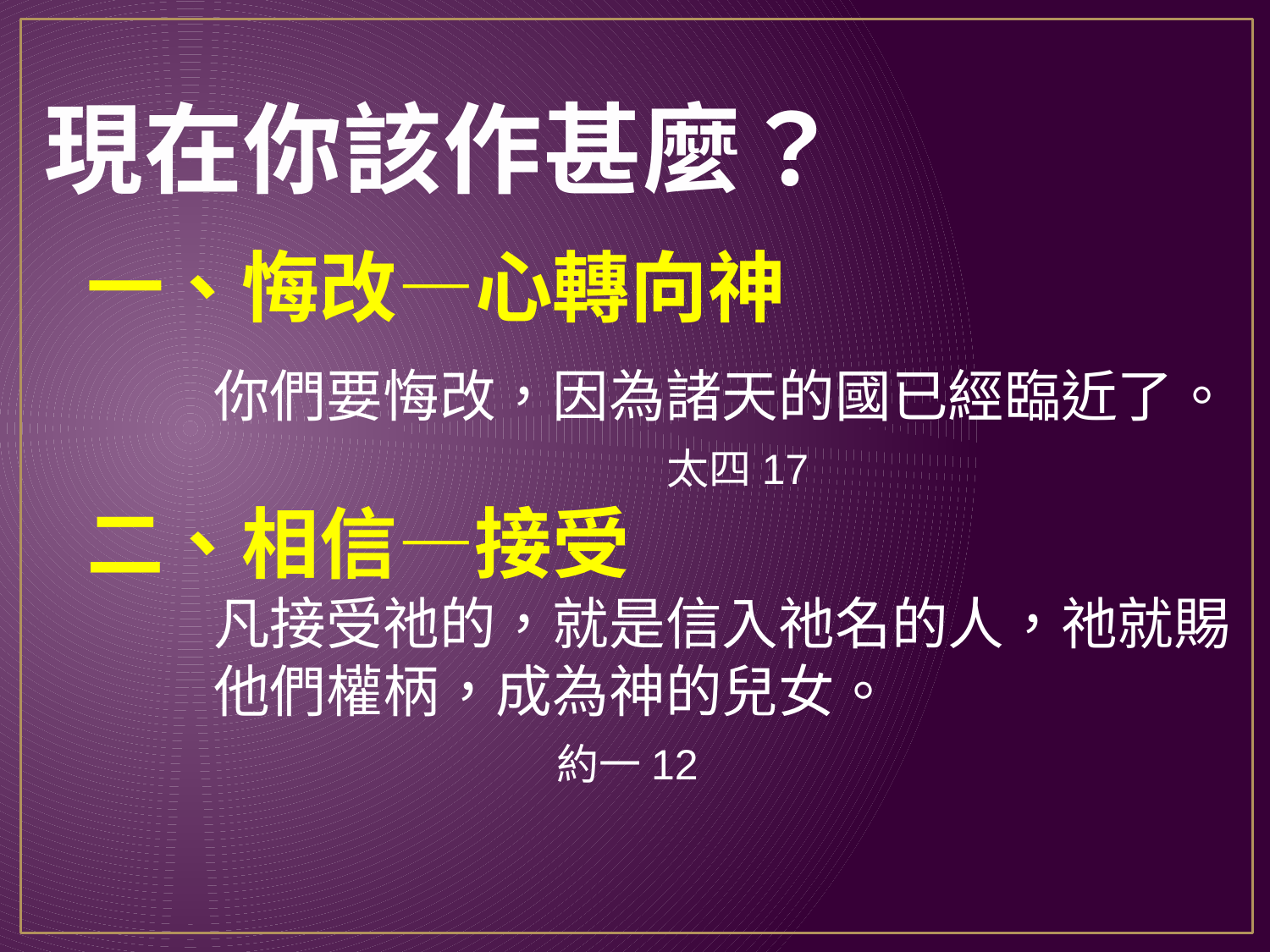

現在你該作甚麼？
一、悔改—心轉向神
   	你們要悔改，因為諸天的國已經臨近了。
　　　　　　                   太四17
二、相信—接受
凡接受祂的，就是信入祂名的人，祂就賜他們權柄，成為神的兒女。
                           約一12